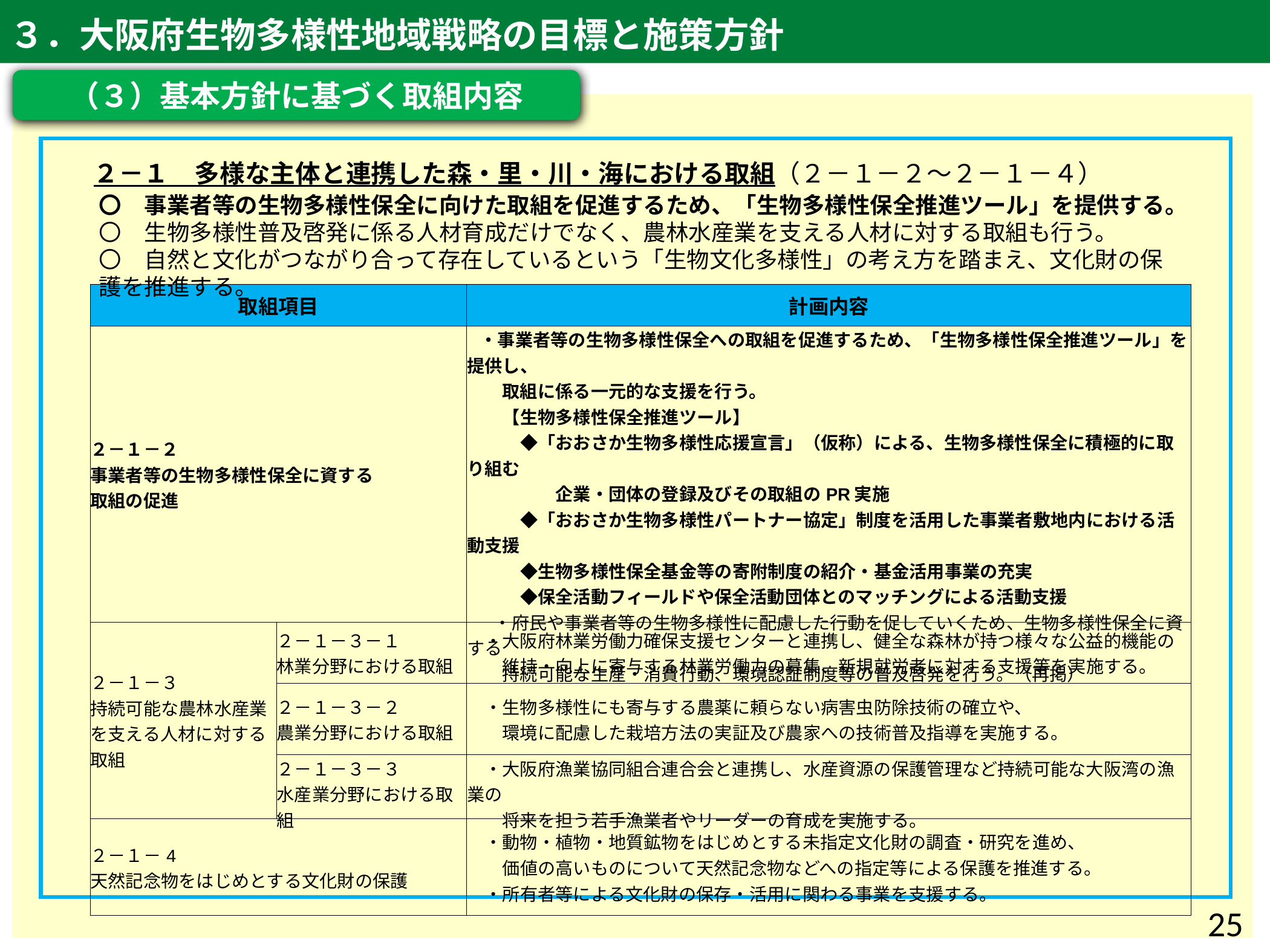

３．大阪府生物多様性地域戦略の目標と施策方針
（３）基本方針に基づく取組内容

２－１　多様な主体と連携した森・里・川・海における取組（２－１－２～２－１－４）

〇　事業者等の生物多様性保全に向けた取組を促進するため、「生物多様性保全推進ツール」を提供する。
〇　生物多様性普及啓発に係る人材育成だけでなく、農林水産業を支える人材に対する取組も行う。
〇　自然と文化がつながり合って存在しているという「生物文化多様性」の考え方を踏まえ、文化財の保護を推進する。
| 取組項目 |  | 計画内容 |
| --- | --- | --- |
| ２－１－２ 事業者等の生物多様性保全に資する 取組の促進 |  | ・事業者等の生物多様性保全への取組を促進するため、「生物多様性保全推進ツール」を提供し、 　　取組に係る一元的な支援を行う。 　　【生物多様性保全推進ツール】 　　　◆「おおさか生物多様性応援宣言」（仮称）による、生物多様性保全に積極的に取り組む 　　　　　企業・団体の登録及びその取組のPR実施 　　　◆「おおさか生物多様性パートナー協定」制度を活用した事業者敷地内における活動支援 　　　◆生物多様性保全基金等の寄附制度の紹介・基金活用事業の充実 　　　◆保全活動フィールドや保全活動団体とのマッチングによる活動支援 　・府民や事業者等の生物多様性に配慮した行動を促していくため、生物多様性保全に資する 　　持続可能な生産・消費行動、環境認証制度等の普及啓発を行う。（再掲） |
| ２－１－３ 持続可能な農林水産業を支える人材に対する 取組 | ２－１－３－１ 林業分野における取組 | ・大阪府林業労働力確保支援センターと連携し、健全な森林が持つ様々な公益的機能の 　　維持・向上に寄与する林業労働力の募集、新規就労者に対する支援等を実施する。 |
|  | ２－１－３－２ 農業分野における取組 | ・生物多様性にも寄与する農薬に頼らない病害虫防除技術の確立や、 　　環境に配慮した栽培方法の実証及び農家への技術普及指導を実施する。 |
|  | ２－１－３－３ 水産業分野における取組 | ・大阪府漁業協同組合連合会と連携し、水産資源の保護管理など持続可能な大阪湾の漁業の 　　将来を担う若手漁業者やリーダーの育成を実施する。 |
| ２－１－4 天然記念物をはじめとする文化財の保護 |  | ・動物・植物・地質鉱物をはじめとする未指定文化財の調査・研究を進め、 　　価値の高いものについて天然記念物などへの指定等による保護を推進する。 　・所有者等による文化財の保存・活用に関わる事業を支援する。 |
25